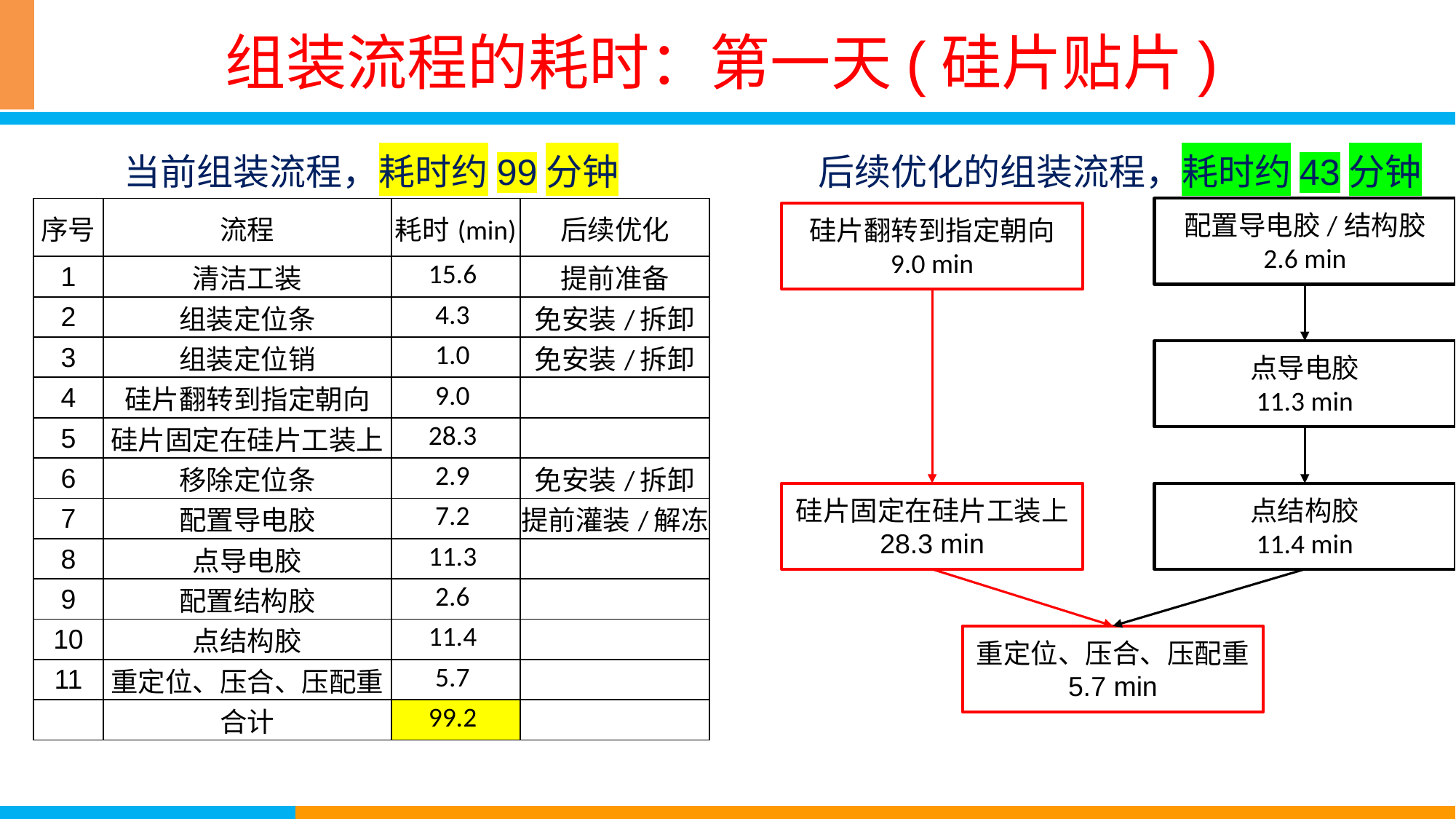

# 组装流程的耗时：第一天(硅片贴片)
当前组装流程，耗时约99分钟
后续优化的组装流程，耗时约43分钟
| 序号 | 流程 | 耗时(min) | 后续优化 |
| --- | --- | --- | --- |
| 1 | 清洁工装 | 15.6 | 提前准备 |
| 2 | 组装定位条 | 4.3 | 免安装/拆卸 |
| 3 | 组装定位销 | 1.0 | 免安装/拆卸 |
| 4 | 硅片翻转到指定朝向 | 9.0 |  |
| 5 | 硅片固定在硅片工装上 | 28.3 |  |
| 6 | 移除定位条 | 2.9 | 免安装/拆卸 |
| 7 | 配置导电胶 | 7.2 | 提前灌装/解冻 |
| 8 | 点导电胶 | 11.3 |  |
| 9 | 配置结构胶 | 2.6 |  |
| 10 | 点结构胶 | 11.4 |  |
| 11 | 重定位、压合、压配重 | 5.7 |  |
|  | 合计 | 99.2 |  |
配置导电胶/结构胶
2.6 min
硅片翻转到指定朝向
9.0 min
点导电胶
11.3 min
硅片固定在硅片工装上
28.3 min
点结构胶
11.4 min
重定位、压合、压配重
5.7 min